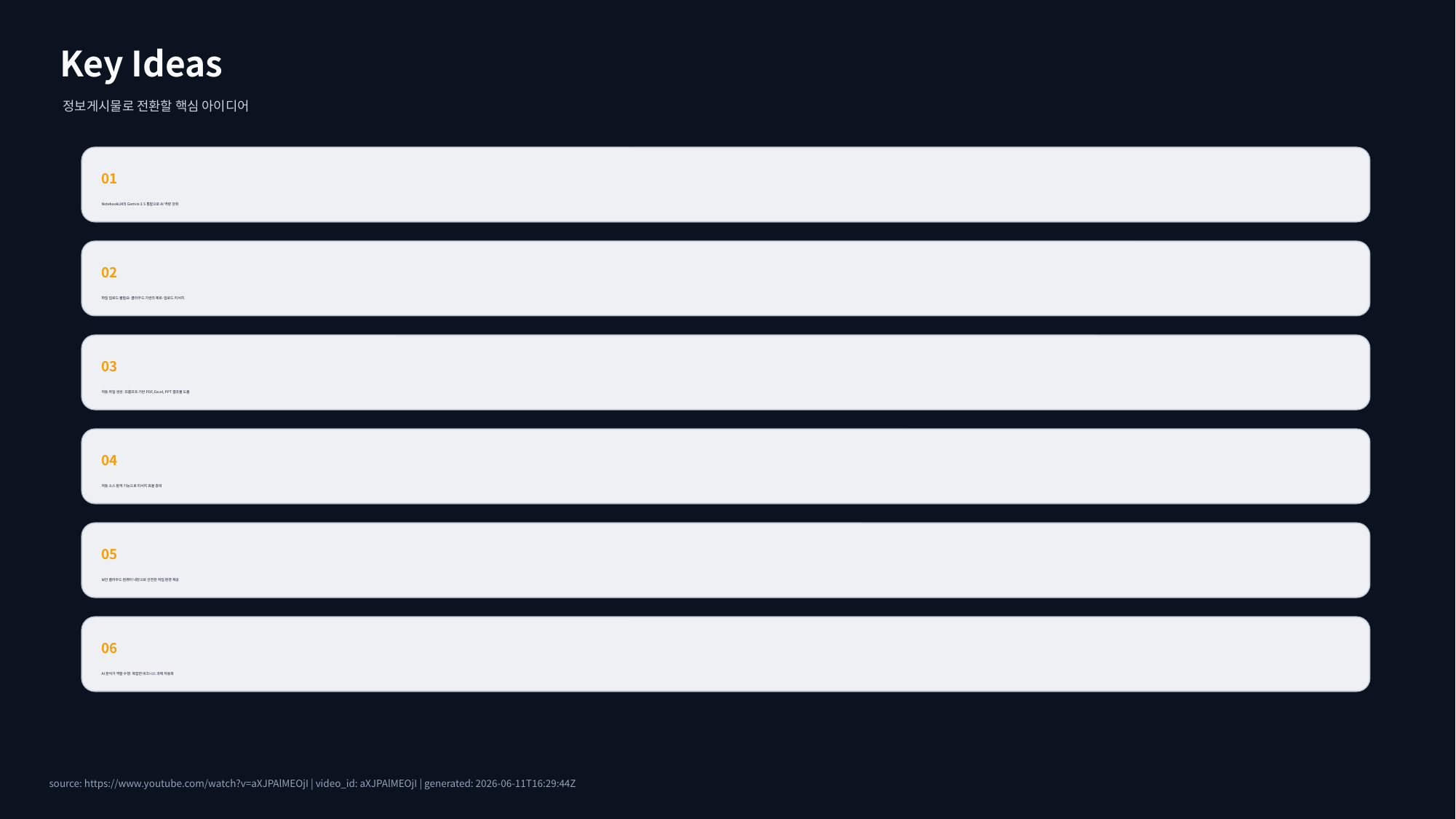

Key Ideas
정보게시물로 전환할 핵심 아이디어

01
NotebookLM의 Gemini 3.5 통합으로 AI 역량 강화

02
파일 업로드 불필요: 클라우드 기반의 제로-업로드 리서치

03
자동 파일 생성: 프롬프트 기반 PDF, Excel, PPT 결과물 도출

04
자동 소스 탐색 기능으로 리서치 효율 증대

05
보안 클라우드 컴퓨터 내장으로 안전한 작업 환경 제공

06
AI 분석가 역할 수행: 복잡한 비즈니스 과제 자동화
source: https://www.youtube.com/watch?v=aXJPAlMEOjI | video_id: aXJPAlMEOjI | generated: 2026-06-11T16:29:44Z